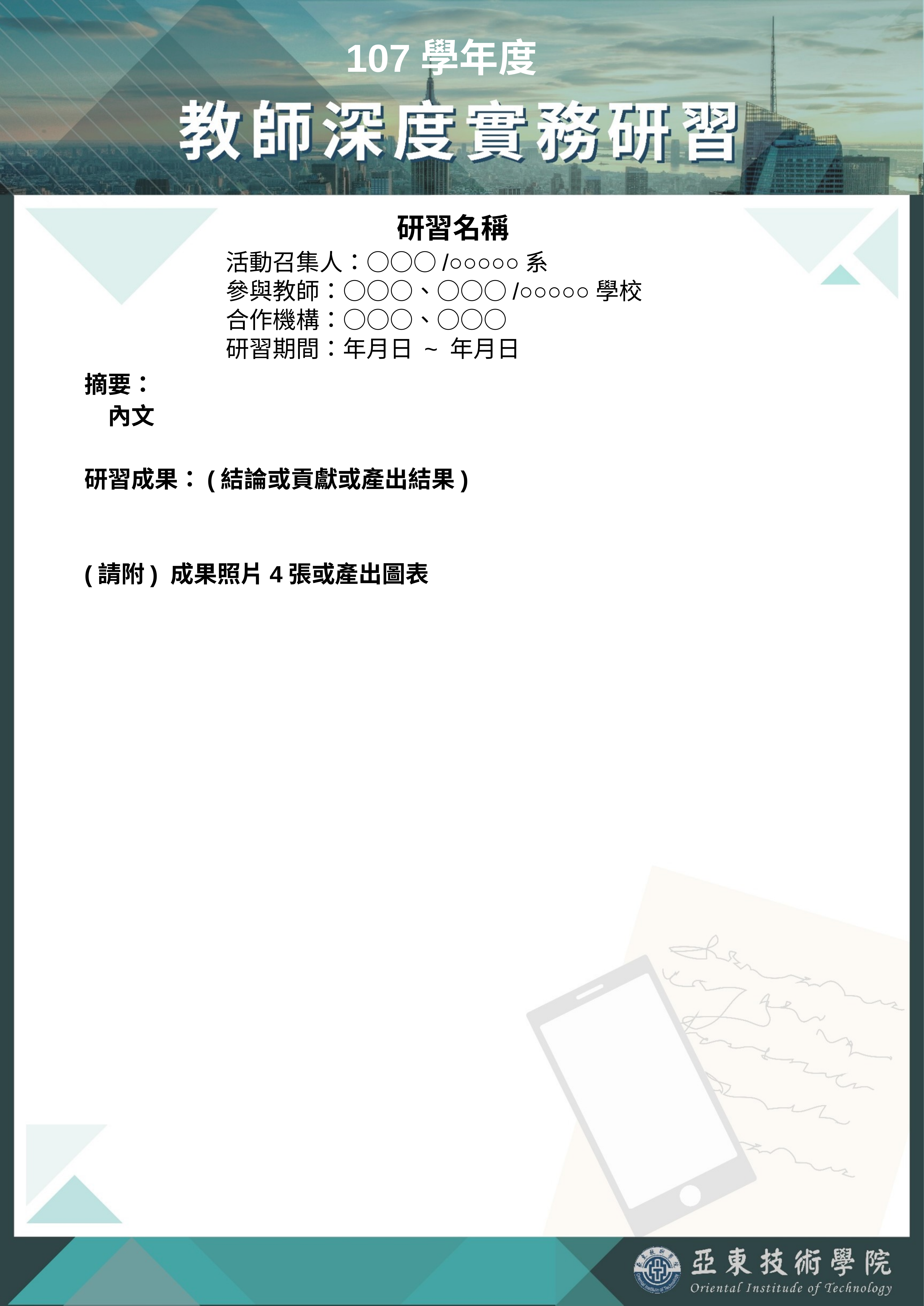

107學年度
研習名稱
活動召集人：○○○/○○○○○系
參與教師：○○○、○○○/○○○○○學校
合作機構：○○○、○○○
研習期間：年月日 ~ 年月日
摘要：
　內文

研習成果：(結論或貢獻或產出結果)

(請附) 成果照片4張或產出圖表